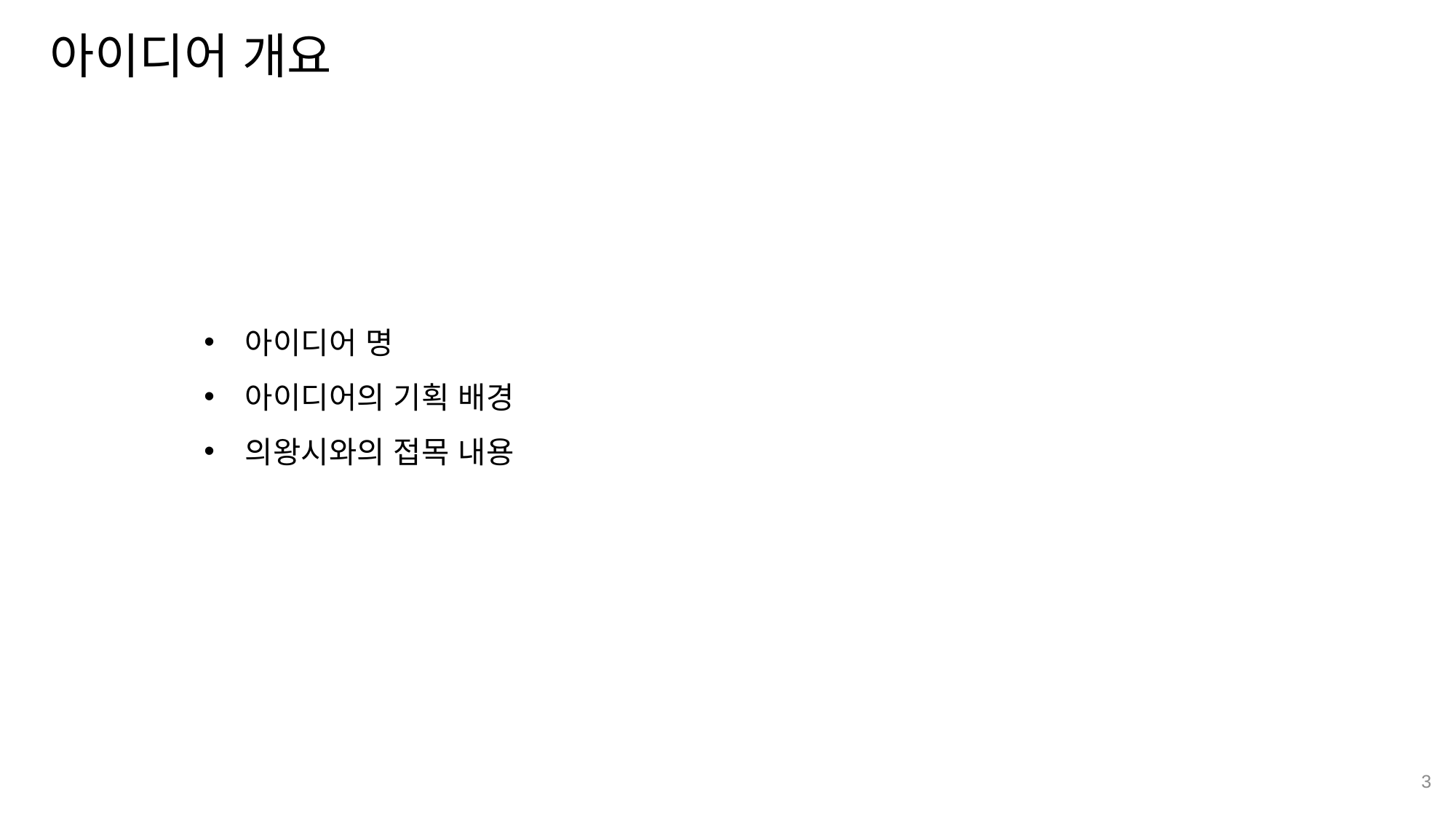

아이디어 개요
아이디어 명
아이디어의 기획 배경
의왕시와의 접목 내용
3